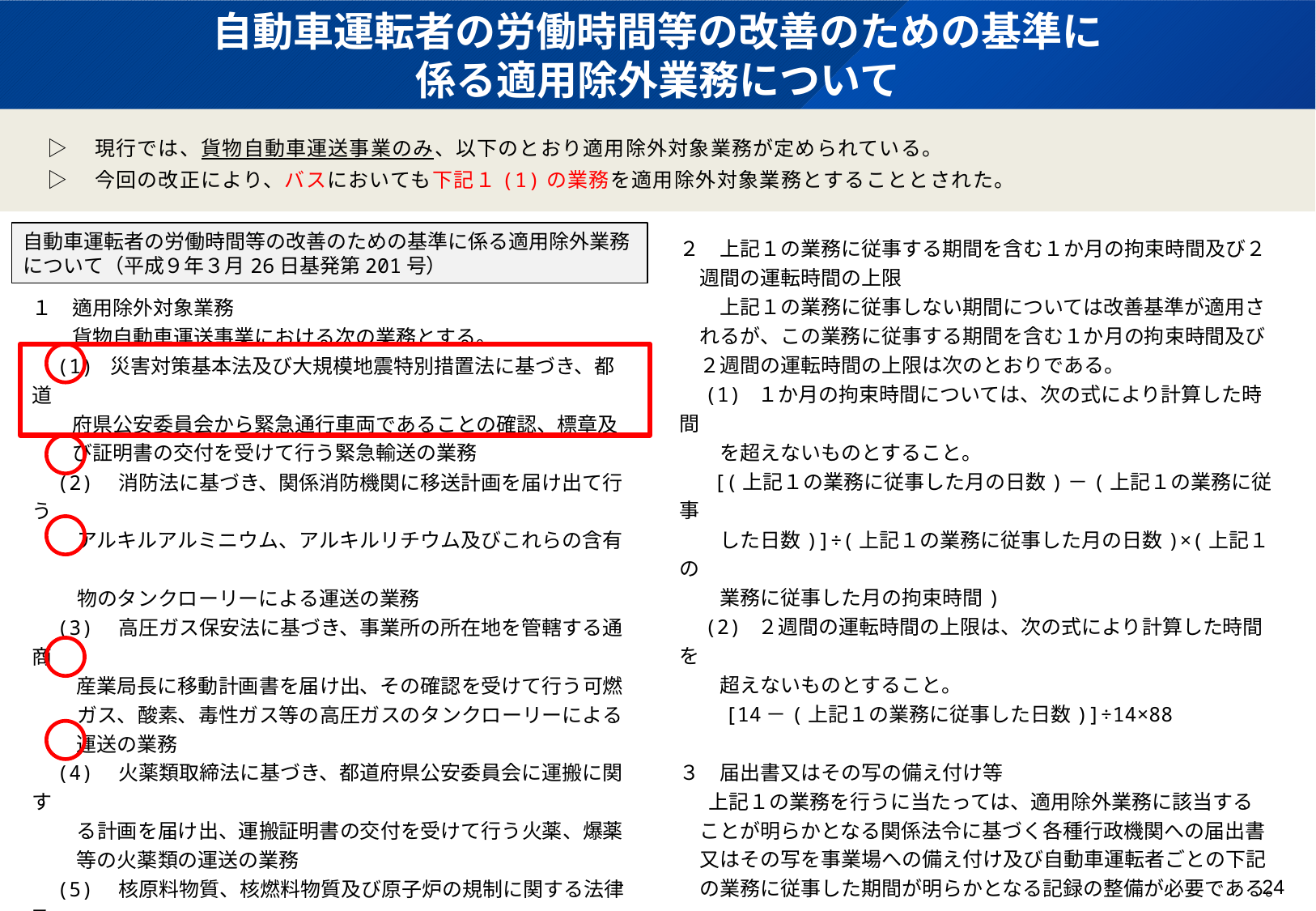

# 自動車運転者の労働時間等の改善のための基準に 係る適用除外業務について

▷　現行では、貨物自動車運送事業のみ、以下のとおり適用除外対象業務が定められている。
▷　今回の改正により、バスにおいても下記１(1)の業務を適用除外対象業務とすることとされた。
自動車運転者の労働時間等の改善のための基準に係る適用除外業務について（平成９年３月26日基発第201号）
２　上記１の業務に従事する期間を含む１か月の拘束時間及び２
　週間の運転時間の上限
　　上記１の業務に従事しない期間については改善基準が適用さ
　れるが、この業務に従事する期間を含む１か月の拘束時間及び
　２週間の運転時間の上限は次のとおりである。
　(1) １か月の拘束時間については、次の式により計算した時間
　　を超えないものとすること。
　  [(上記１の業務に従事した月の日数)－(上記１の業務に従事
　　した日数)]÷(上記１の業務に従事した月の日数)×(上記１の
　　業務に従事した月の拘束時間)
　(2) ２週間の運転時間の上限は、次の式により計算した時間を
　　超えないものとすること。
　　[14－(上記１の業務に従事した日数)]÷14×88

３　届出書又はその写の備え付け等
　  上記１の業務を行うに当たっては、適用除外業務に該当する
　ことが明らかとなる関係法令に基づく各種行政機関への届出書
　又はその写を事業場への備え付け及び自動車運転者ごとの下記
　の業務に従事した期間が明らかとなる記録の整備が必要である。
　　また、上記１の業務に従事する期間の直前において改善基準
　に定める休息期間を与えなくてはならないことはもとより、当
　該業務に従事する期間の直後においても継続８時間以上の休息
　期間を与えることが要請されるものである。
１　適用除外対象業務
　　貨物自動車運送事業における次の業務とする。
　(1) 災害対策基本法及び大規模地震特別措置法に基づき、都道
　　府県公安委員会から緊急通行車両であることの確認、標章及
　　び証明書の交付を受けて行う緊急輸送の業務
　(2)　消防法に基づき、関係消防機関に移送計画を届け出て行う
　　 アルキルアルミニウム、アルキルリチウム及びこれらの含有
　　 物のタンクローリーによる運送の業務
　(3)　高圧ガス保安法に基づき、事業所の所在地を管轄する通商
　　 産業局長に移動計画書を届け出、その確認を受けて行う可燃
　　 ガス、酸素、毒性ガス等の高圧ガスのタンクローリーによる
　　 運送の業務
　(4)　火薬類取締法に基づき、都道府県公安委員会に運搬に関す
　　 る計画を届け出、運搬証明書の交付を受けて行う火薬、爆薬
　　 等の火薬類の運送の業務
　(5)　核原料物質、核燃料物質及び原子炉の規制に関する法律及
　　 び放射性同位元素等による放射線障害の防止に関する法律に
　　 基づき、運輸大臣の確認を受け、かつ、都道府県公安委員会
　　 に運送計画を届け出て行う核燃料物質等及び放射性同位元素
　　 等の運送の業務

24